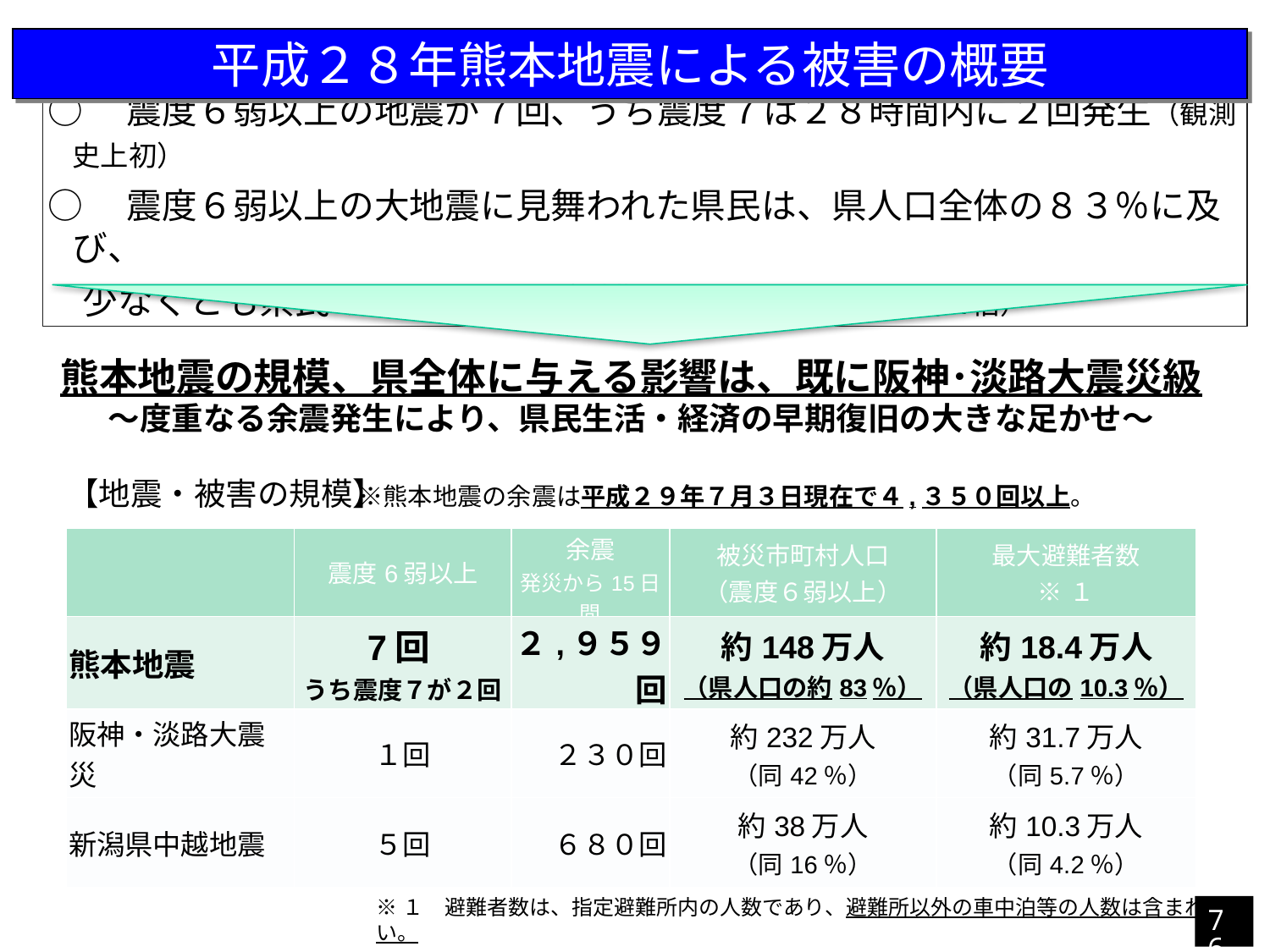

平成２８年熊本地震による被害の概要
○　震度６弱以上の地震が７回、うち震度７は２８時間内に２回発生（観測史上初）
○　震度６弱以上の大地震に見舞われた県民は、県人口全体の８３％に及び、
　少なくとも県民の１０％以上が避難（阪神･淡路大震災の約２倍）

熊本地震の規模、県全体に与える影響は、既に阪神･淡路大震災級
～度重なる余震発生により、県民生活・経済の早期復旧の大きな足かせ～
　【地震・被害の規模】
　※熊本地震の余震は平成２９年７月３日現在で４,３５０回以上。
|  | 震度6弱以上 | 余震 発災から15日間 | 被災市町村人口 （震度６弱以上） | 最大避難者数 ※１ |
| --- | --- | --- | --- | --- |
| 熊本地震 | 7回 うち震度７が２回 | ２,９５９回 | 約148万人 （県人口の約83％） | 約18.4万人 （県人口の10.3％） |
| 阪神・淡路大震災 | １回 | ２３０回 | 約232万人 （同42％） | 約31.7万人 （同5.7％） |
| 新潟県中越地震 | ５回 | ６８０回 | 約38万人 （同16％） | 約10.3万人 （同4.2％） |
※１　避難者数は、指定避難所内の人数であり、避難所以外の車中泊等の人数は含まれない。
76